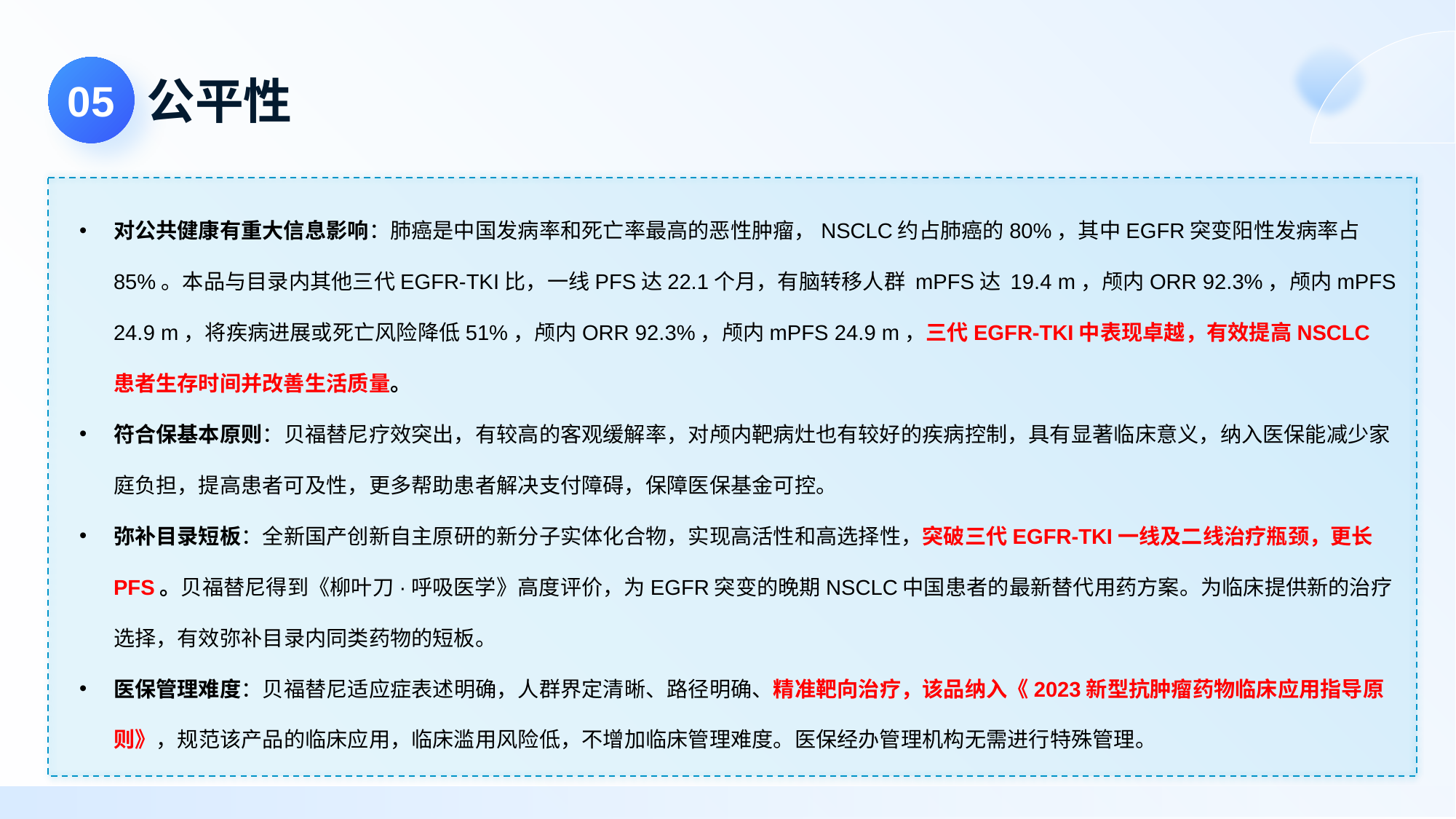

# 公平性
05

对公共健康有重大信息影响：肺癌是中国发病率和死亡率最高的恶性肿瘤，NSCLC约占肺癌的80%，其中EGFR突变阳性发病率占85%。本品与目录内其他三代EGFR-TKI比，一线PFS达22.1个月，有脑转移人群 mPFS达 19.4 m，颅内ORR 92.3%，颅内mPFS 24.9 m，将疾病进展或死亡风险降低51%，颅内ORR 92.3%，颅内mPFS 24.9 m，三代EGFR-TKI中表现卓越，有效提高NSCLC患者⽣存时间并改善生活质量。
符合保基本原则：贝福替尼疗效突出，有较高的客观缓解率，对颅内靶病灶也有较好的疾病控制，具有显著临床意义，纳⼊医保能减少家庭负担，提⾼患者可及性，更多帮助患者解决支付障碍，保障医保基金可控。
弥补目录短板：全新国产创新自主原研的新分子实体化合物，实现高活性和高选择性，突破三代EGFR-TKI一线及二线治疗瓶颈，更长PFS。贝福替尼得到《柳叶刀·呼吸医学》高度评价，为EGFR突变的晚期NSCLC中国患者的最新替代用药方案。为临床提供新的治疗选择，有效弥补目录内同类药物的短板。
医保管理难度：贝福替尼适应症表述明确，⼈群界定清晰、路径明确、精准靶向治疗，该品纳入《2023新型抗肿瘤药物临床应用指导原则》，规范该产品的临床应用，临床滥用风险低，不增加临床管理难度。医保经办管理机构无需进行特殊管理。